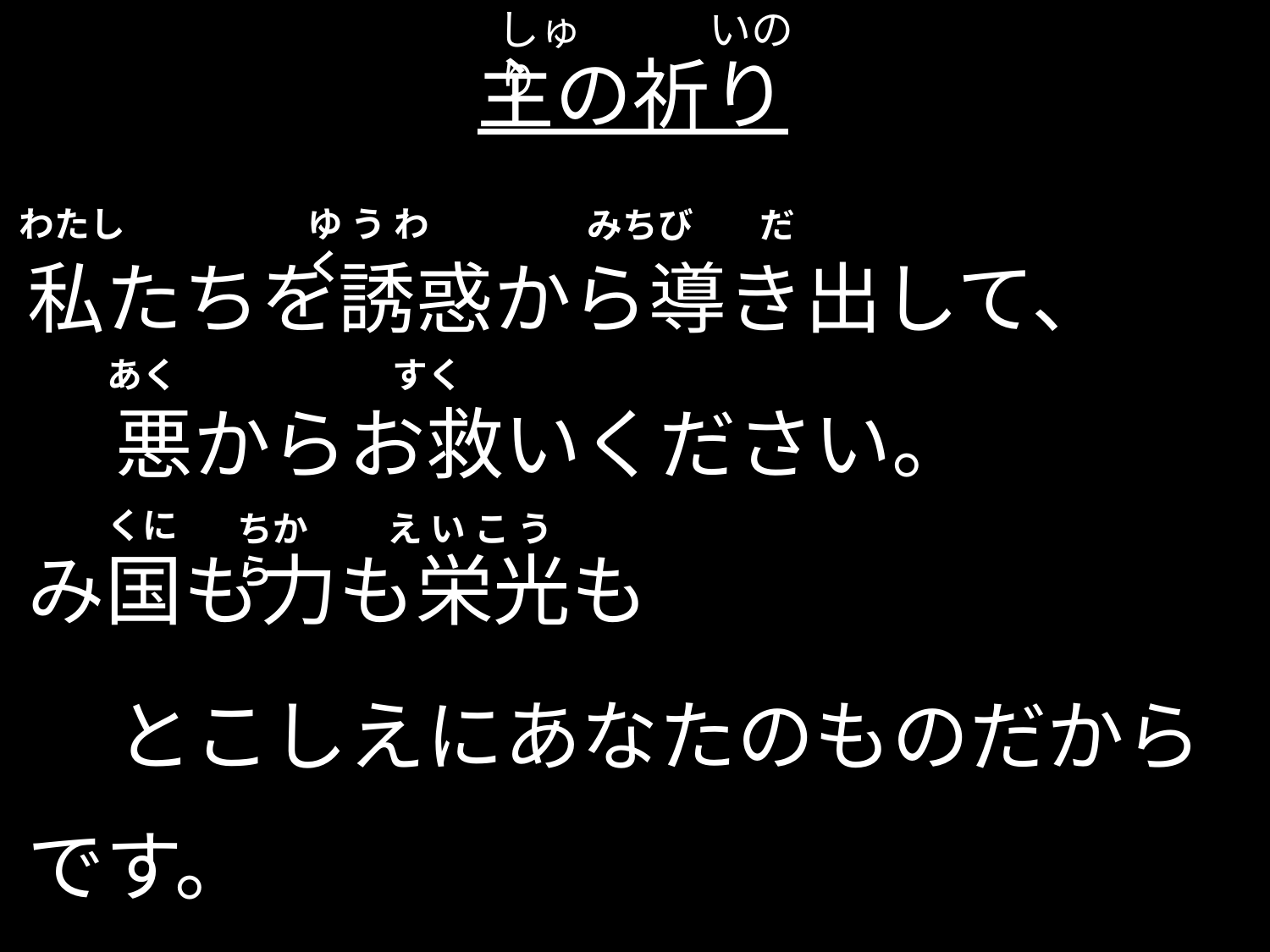

しゅ　　　いのり
主の祈り
わたし
ゆ う わ く
みちび
だ
私たちを誘惑から導き出して、
    悪からお救いください。
み国も力も栄光も
    とこしえにあなたのものだからです。
アーメン

あく
すく
くに
ちから
え い こ う